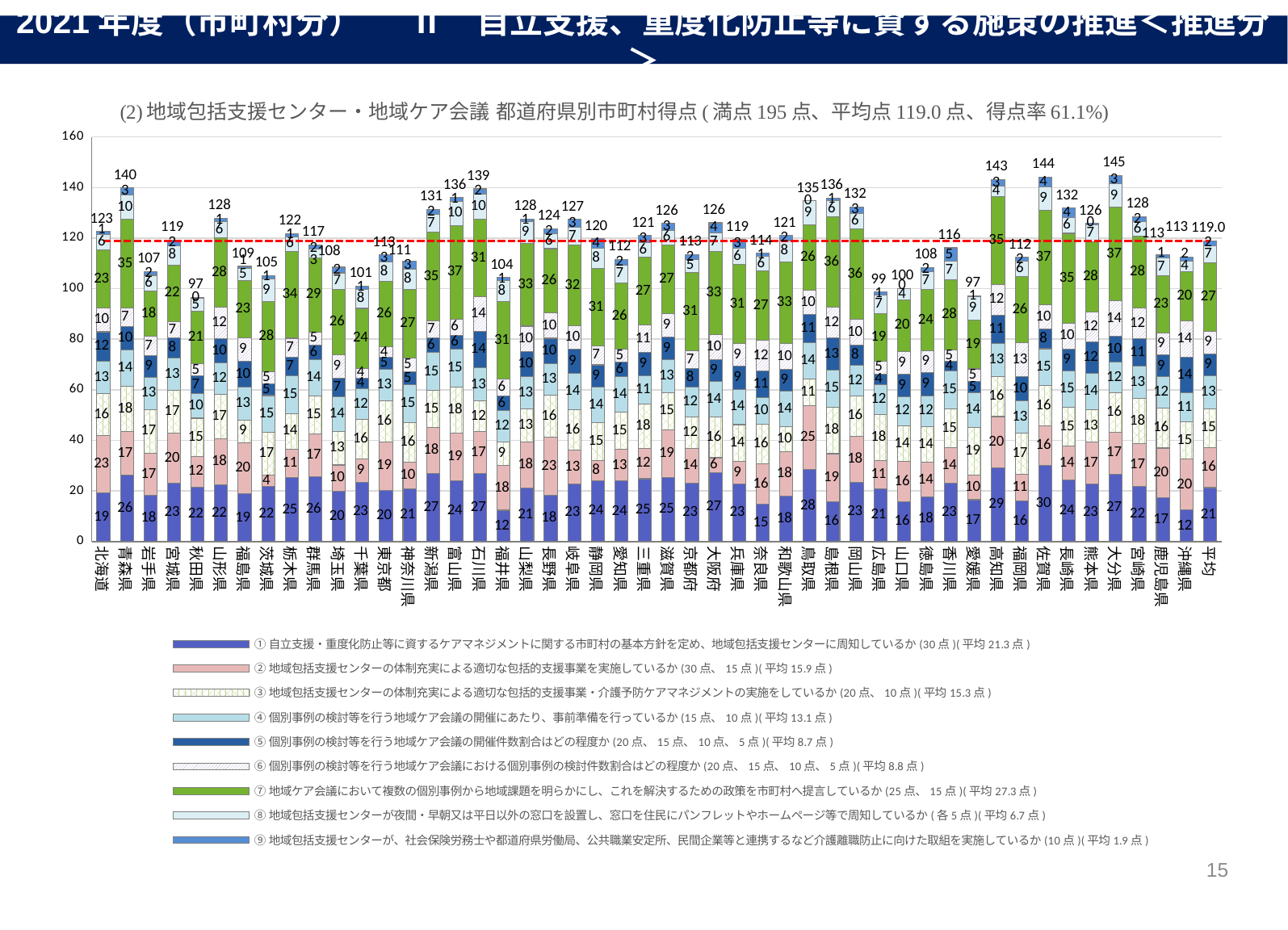

2021年度（市町村分） 　 Ⅱ　自立支援、重度化防止等に資する施策の推進＜推進分＞

### Chart

| Category | ①自立支援・重度化防止等に資するケアマネジメントに関する市町村の基本方針を定め、地域包括支援センターに周知しているか(30点)(平均21.3点) | ②地域包括支援センターの体制充実による適切な包括的支援事業を実施しているか(30点、15点)(平均15.9点) | ③地域包括支援センターの体制充実による適切な包括的支援事業・介護予防ケアマネジメントの実施をしているか(20点、10点)(平均15.3点) | ④個別事例の検討等を行う地域ケア会議の開催にあたり、事前準備を行っているか(15点、10点)(平均13.1点) | ⑤個別事例の検討等を行う地域ケア会議の開催件数割合はどの程度か(20点、15点、10点、5点)(平均8.7点) | ⑥個別事例の検討等を行う地域ケア会議における個別事例の検討件数割合はどの程度か(20点、15点、10点、5点)(平均8.8点) | ⑦地域ケア会議において複数の個別事例から地域課題を明らかにし、これを解決するための政策を市町村へ提言しているか(25点、15点)(平均27.3点) | ⑧地域包括支援センターが夜間・早朝又は平日以外の窓口を設置し、窓口を住民にパンフレットやホームページ等で周知しているか(各5点)(平均6.7点) | ⑨地域包括支援センターが、社会保険労務士や都道府県労働局、公共職業安定所、民間企業等と連携するなど介護離職防止に向けた取組を実施しているか(10点)(平均1.9点) | 合計 | 平均 |
|---|---|---|---|---|---|---|---|---|---|---|---|
| 北海道 | 19.273743016759777 | 22.793296089385475 | 16.368715083798882 | 12.988826815642458 | 11.508379888268156 | 9.553072625698324 | 22.821229050279328 | 6.201117318435754 | 1.1173184357541899 | 122.62569832402235 | 119.0 |
| 青森県 | 26.25 | 17.25 | 18.0 | 14.125 | 9.5 | 7.125 | 35.25 | 9.625 | 2.75 | 139.875 | 119.0 |
| 岩手県 | 18.181818181818183 | 16.818181818181817 | 17.272727272727273 | 12.727272727272727 | 8.636363636363637 | 7.424242424242424 | 17.87878787878788 | 6.363636363636363 | 1.5151515151515151 | 106.81818181818181 | 119.0 |
| 宮城県 | 23.142857142857142 | 19.714285714285715 | 16.857142857142858 | 13.0 | 7.714285714285714 | 6.571428571428571 | 22.428571428571427 | 7.571428571428571 | 2.2857142857142856 | 119.28571428571429 | 119.0 |
| 秋田県 | 21.6 | 12.0 | 15.2 | 9.8 | 6.8 | 4.8 | 20.8 | 5.2 | 0.4 | 96.6 | 119.0 |
| 山形県 | 22.285714285714285 | 18.428571428571427 | 17.428571428571427 | 12.428571428571429 | 9.714285714285714 | 12.285714285714286 | 27.571428571428573 | 6.285714285714286 | 1.4285714285714286 | 127.85714285714286 | 119.0 |
| 福島県 | 18.8135593220339 | 20.338983050847457 | 8.983050847457626 | 12.796610169491526 | 10.254237288135593 | 9.322033898305085 | 22.627118644067796 | 5.0 | 0.6779661016949152 | 108.8135593220339 | 119.0 |
| 茨城県 | 21.818181818181817 | 4.431818181818182 | 16.818181818181817 | 14.659090909090908 | 4.659090909090909 | 4.7727272727272725 | 27.84090909090909 | 8.863636363636363 | 1.3636363636363635 | 105.22727272727273 | 119.0 |
| 栃木県 | 25.2 | 11.4 | 14.0 | 15.0 | 7.4 | 7.4 | 34.4 | 5.8 | 1.2 | 121.8 | 119.0 |
| 群馬県 | 25.714285714285715 | 16.714285714285715 | 15.142857142857142 | 14.428571428571429 | 5.714285714285714 | 5.142857142857143 | 29.285714285714285 | 3.4285714285714284 | 1.7142857142857142 | 117.28571428571429 | 119.0 |
| 埼玉県 | 20.0 | 10.238095238095237 | 13.333333333333334 | 13.73015873015873 | 7.380952380952381 | 9.126984126984127 | 25.873015873015873 | 6.587301587301587 | 2.2222222222222223 | 108.4920634920635 | 119.0 |
| 千葉県 | 23.333333333333332 | 9.444444444444445 | 15.555555555555555 | 12.037037037037036 | 4.2592592592592595 | 3.888888888888889 | 23.703703703703702 | 7.592592592592593 | 1.2962962962962963 | 101.11111111111111 | 119.0 |
| 東京都 | 20.322580645161292 | 19.112903225806452 | 16.129032258064516 | 12.661290322580646 | 4.596774193548387 | 4.112903225806452 | 25.967741935483872 | 7.580645161290323 | 2.903225806451613 | 113.38709677419355 | 119.0 |
| 神奈川県 | 20.90909090909091 | 10.454545454545455 | 15.757575757575758 | 15.0 | 5.0 | 5.454545454545454 | 27.272727272727273 | 7.878787878787879 | 3.0303030303030303 | 110.75757575757575 | 119.0 |
| 新潟県 | 27.0 | 18.0 | 14.666666666666666 | 15.0 | 6.0 | 6.5 | 35.166666666666664 | 7.0 | 2.0 | 131.33333333333334 | 119.0 |
| 富山県 | 24.0 | 19.0 | 18.0 | 15.0 | 5.666666666666667 | 6.333333333333333 | 37.0 | 9.666666666666666 | 1.3333333333333333 | 136.0 | 119.0 |
| 石川県 | 26.842105263157894 | 16.57894736842105 | 12.105263157894736 | 13.157894736842104 | 14.473684210526315 | 13.68421052631579 | 30.526315789473685 | 10.0 | 2.1052631578947367 | 139.47368421052633 | 119.0 |
| 福井県 | 12.352941176470589 | 17.647058823529413 | 9.411764705882353 | 12.352941176470589 | 5.882352941176471 | 6.470588235294118 | 30.88235294117647 | 8.235294117647058 | 1.1764705882352942 | 104.41176470588235 | 119.0 |
| 山梨県 | 21.11111111111111 | 18.333333333333332 | 12.962962962962964 | 12.962962962962964 | 9.814814814814815 | 10.0 | 32.592592592592595 | 8.703703703703704 | 1.1111111111111112 | 127.5925925925926 | 119.0 |
| 長野県 | 18.31168831168831 | 22.98701298701299 | 16.493506493506494 | 12.597402597402597 | 10.0 | 9.935064935064934 | 25.51948051948052 | 5.8441558441558445 | 1.948051948051948 | 123.63636363636364 | 119.0 |
| 岐阜県 | 22.857142857142858 | 13.214285714285714 | 16.19047619047619 | 14.285714285714286 | 9.404761904761905 | 9.523809523809524 | 31.666666666666668 | 7.142857142857143 | 3.0952380952380953 | 127.38095238095238 | 119.0 |
| 静岡県 | 24.0 | 8.142857142857142 | 14.857142857142858 | 14.142857142857142 | 8.714285714285714 | 7.428571428571429 | 30.714285714285715 | 8.0 | 3.7142857142857144 | 119.71428571428571 | 119.0 |
| 愛知県 | 23.88888888888889 | 12.5 | 14.814814814814815 | 13.88888888888889 | 5.833333333333333 | 5.092592592592593 | 26.38888888888889 | 6.851851851851852 | 2.4074074074074074 | 111.66666666666667 | 119.0 |
| 三重県 | 24.82758620689655 | 11.89655172413793 | 17.586206896551722 | 11.379310344827585 | 9.137931034482758 | 10.862068965517242 | 26.724137931034484 | 5.862068965517241 | 2.7586206896551726 | 121.03448275862068 | 119.0 |
| 滋賀県 | 25.263157894736842 | 18.94736842105263 | 14.736842105263158 | 12.894736842105264 | 8.947368421052632 | 9.473684210526315 | 27.105263157894736 | 5.7894736842105265 | 2.6315789473684212 | 125.78947368421052 | 119.0 |
| 京都府 | 23.076923076923077 | 13.846153846153847 | 12.307692307692308 | 11.73076923076923 | 7.5 | 6.923076923076923 | 31.153846153846153 | 5.0 | 1.9230769230769231 | 113.46153846153847 | 119.0 |
| 大阪府 | 27.209302325581394 | 5.930232558139535 | 16.046511627906977 | 14.186046511627907 | 8.604651162790697 | 9.767441860465116 | 33.02325581395349 | 7.325581395348837 | 3.953488372093023 | 126.04651162790698 | 119.0 |
| 兵庫県 | 22.682926829268293 | 9.146341463414634 | 14.390243902439025 | 14.024390243902438 | 9.146341463414634 | 8.902439024390244 | 31.21951219512195 | 6.463414634146342 | 3.4146341463414633 | 119.39024390243902 | 119.0 |
| 奈良県 | 14.615384615384615 | 16.153846153846153 | 15.64102564102564 | 10.384615384615385 | 10.64102564102564 | 12.179487179487179 | 27.307692307692307 | 5.769230769230769 | 1.2820512820512822 | 113.97435897435898 | 119.0 |
| 和歌山県 | 18.0 | 17.5 | 10.0 | 14.0 | 8.666666666666666 | 10.0 | 32.5 | 8.333333333333334 | 2.0 | 121.0 | 119.0 |
| 鳥取県 | 28.42105263157895 | 25.263157894736842 | 10.526315789473685 | 14.473684210526315 | 11.052631578947368 | 9.736842105263158 | 25.789473684210527 | 9.473684210526315 | 0.0 | 134.73684210526315 | 119.0 |
| 島根県 | 15.789473684210526 | 18.94736842105263 | 18.42105263157895 | 14.736842105263158 | 12.631578947368421 | 12.105263157894736 | 35.78947368421053 | 6.315789473684211 | 1.0526315789473684 | 135.78947368421052 | 119.0 |
| 岡山県 | 23.333333333333332 | 18.333333333333332 | 15.925925925925926 | 12.037037037037036 | 7.962962962962963 | 10.37037037037037 | 35.55555555555556 | 6.296296296296297 | 2.5925925925925926 | 132.40740740740742 | 119.0 |
| 広島県 | 20.869565217391305 | 11.08695652173913 | 18.26086956521739 | 11.73913043478261 | 4.3478260869565215 | 5.0 | 18.91304347826087 | 7.173913043478261 | 1.3043478260869565 | 98.69565217391305 | 119.0 |
| 山口県 | 15.789473684210526 | 15.789473684210526 | 14.210526315789474 | 11.578947368421053 | 8.68421052631579 | 9.210526315789474 | 20.263157894736842 | 4.473684210526316 | 0.0 | 100.0 | 119.0 |
| 徳島県 | 17.5 | 13.75 | 14.166666666666666 | 12.291666666666666 | 9.166666666666666 | 8.541666666666666 | 24.166666666666668 | 7.083333333333333 | 1.6666666666666667 | 108.33333333333333 | 119.0 |
| 香川県 | 22.941176470588236 | 14.117647058823529 | 15.294117647058824 | 15.0 | 3.823529411764706 | 4.705882352941177 | 27.647058823529413 | 7.352941176470588 | 5.294117647058823 | 116.17647058823529 | 119.0 |
| 愛媛県 | 16.5 | 9.75 | 19.0 | 13.5 | 4.5 | 5.0 | 19.25 | 9.25 | 0.5 | 97.25 | 119.0 |
| 高知県 | 29.11764705882353 | 20.294117647058822 | 15.882352941176471 | 12.941176470588236 | 11.323529411764707 | 12.205882352941176 | 34.55882352941177 | 4.264705882352941 | 2.6470588235294117 | 143.23529411764707 | 119.0 |
| 福岡県 | 16.0 | 10.5 | 16.5 | 12.583333333333334 | 9.583333333333334 | 13.416666666666666 | 26.333333333333332 | 5.833333333333333 | 1.6666666666666667 | 112.41666666666667 | 119.0 |
| 佐賀県 | 30.0 | 15.75 | 16.0 | 14.5 | 7.75 | 9.75 | 37.25 | 9.25 | 4.0 | 144.25 | 119.0 |
| 長崎県 | 24.285714285714285 | 13.571428571428571 | 15.238095238095237 | 14.523809523809524 | 8.571428571428571 | 10.238095238095237 | 35.476190476190474 | 6.190476190476191 | 3.8095238095238093 | 131.9047619047619 | 119.0 |
| 熊本県 | 22.666666666666668 | 16.666666666666668 | 12.88888888888889 | 14.333333333333334 | 12.333333333333334 | 12.0 | 27.666666666666668 | 6.777777777777778 | 0.4444444444444444 | 125.77777777777777 | 119.0 |
| 大分県 | 26.666666666666668 | 16.666666666666668 | 15.555555555555555 | 11.944444444444445 | 10.277777777777779 | 14.166666666666666 | 36.94444444444444 | 9.166666666666666 | 3.3333333333333335 | 144.72222222222223 | 119.0 |
| 宮崎県 | 21.923076923076923 | 16.73076923076923 | 18.076923076923077 | 12.5 | 11.153846153846153 | 11.923076923076923 | 28.46153846153846 | 5.769230769230769 | 1.9230769230769231 | 128.46153846153845 | 119.0 |
| 鹿児島県 | 17.441860465116278 | 19.53488372093023 | 15.813953488372093 | 12.325581395348838 | 8.604651162790697 | 8.837209302325581 | 22.674418604651162 | 6.976744186046512 | 1.1627906976744187 | 113.37209302325581 | 119.0 |
| 沖縄県 | 12.439024390243903 | 20.121951219512194 | 14.878048780487806 | 11.341463414634147 | 14.146341463414634 | 14.268292682926829 | 19.51219512195122 | 4.146341463414634 | 1.7073170731707317 | 112.5609756097561 | 119.0 |
| 平均 | 21.3 | 15.9 | 15.3 | 13.1 | 8.7 | 8.8 | 27.3 | 6.7 | 1.9 | 119.0 | 119.0 |
15